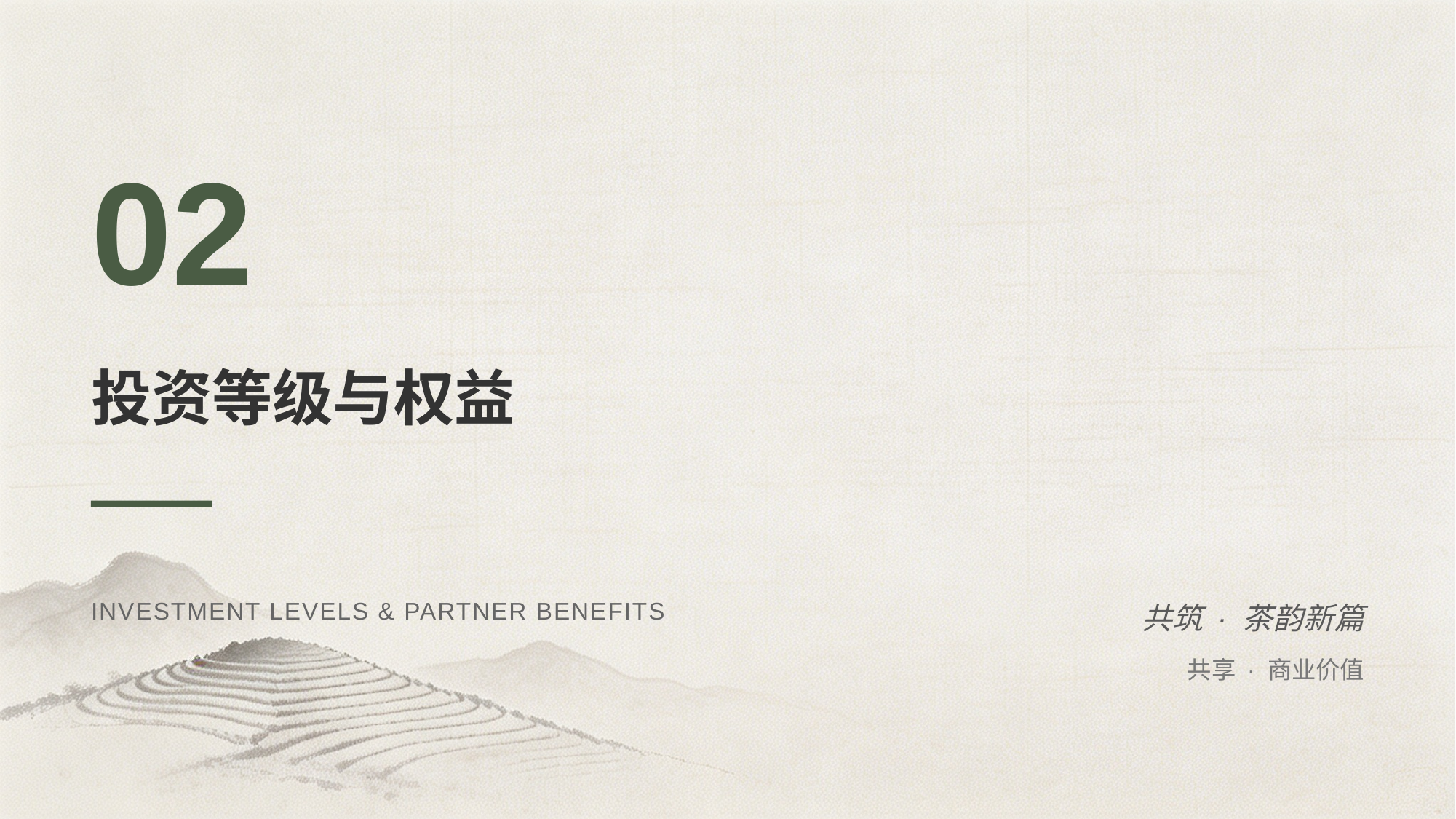

02
投资等级与权益

INVESTMENT LEVELS & PARTNER BENEFITS
共筑 · 茶韵新篇
共享 · 商业价值